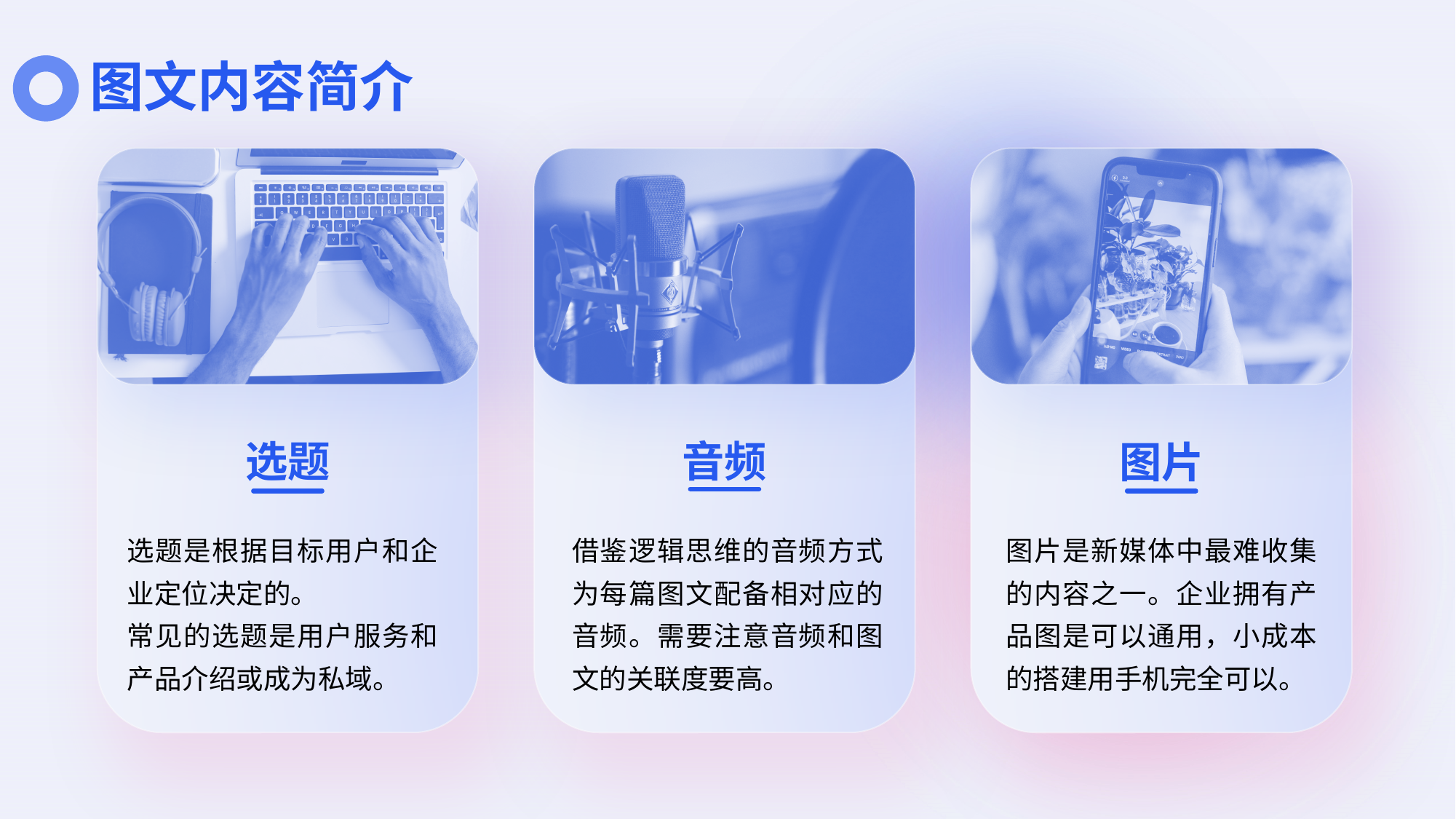

# 图文内容简介

选题
选题是根据目标用户和企业定位决定的。
常见的选题是用户服务和产品介绍或成为私域。

音频
借鉴逻辑思维的音频方式为每篇图文配备相对应的音频。需要注意音频和图文的关联度要高。

图片
图片是新媒体中最难收集的内容之一。企业拥有产品图是可以通用，小成本的搭建用手机完全可以。